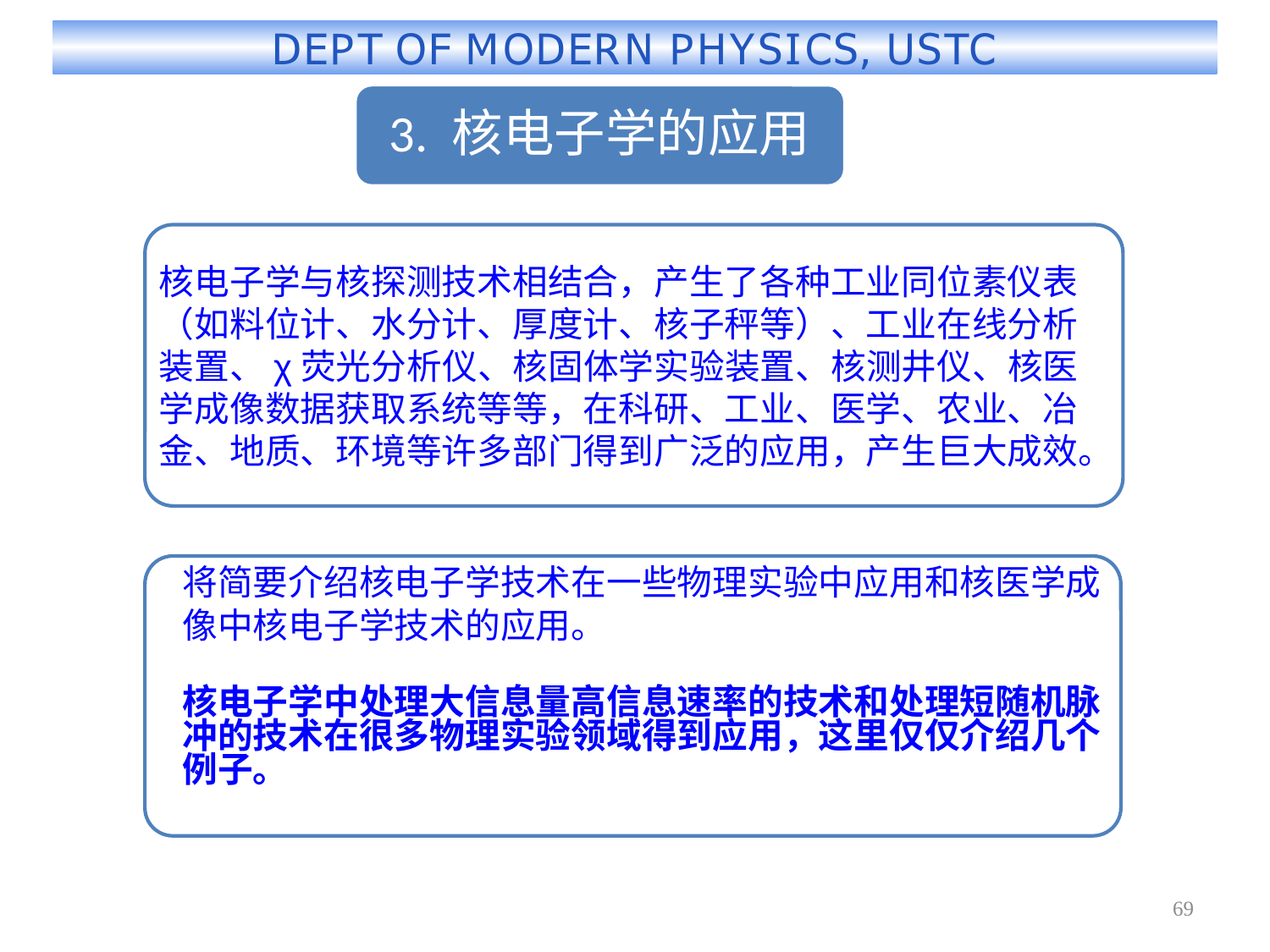

3. 核电子学的应用

核电子学与核探测技术相结合，产生了各种工业同位素仪表（如料位计、水分计、厚度计、核子秤等）、工业在线分析装置、χ荧光分析仪、核固体学实验装置、核测井仪、核医学成像数据获取系统等等，在科研、工业、医学、农业、冶金、地质、环境等许多部门得到广泛的应用，产生巨大成效。

将简要介绍核电子学技术在一些物理实验中应用和核医学成像中核电子学技术的应用。

核电子学中处理大信息量高信息速率的技术和处理短随机脉冲的技术在很多物理实验领域得到应用，这里仅仅介绍几个例子。

69